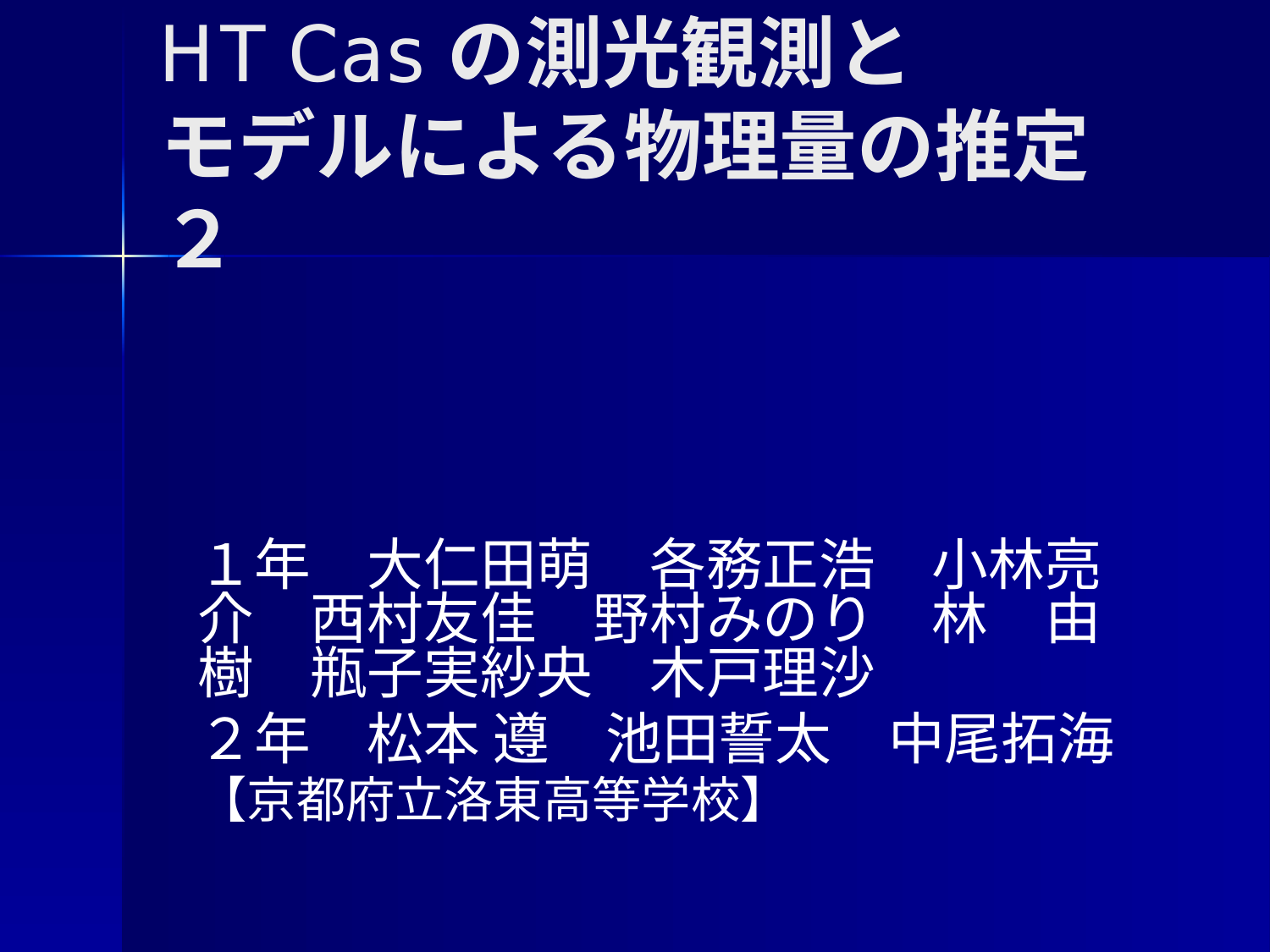

# HT Casの測光観測と モデルによる物理量の推定２
１年　大仁田萌　各務正浩　小林亮介　西村友佳　野村みのり　林　由樹　瓶子実紗央　木戸理沙
２年　松本 遵　池田誓太　中尾拓海
【京都府立洛東高等学校】